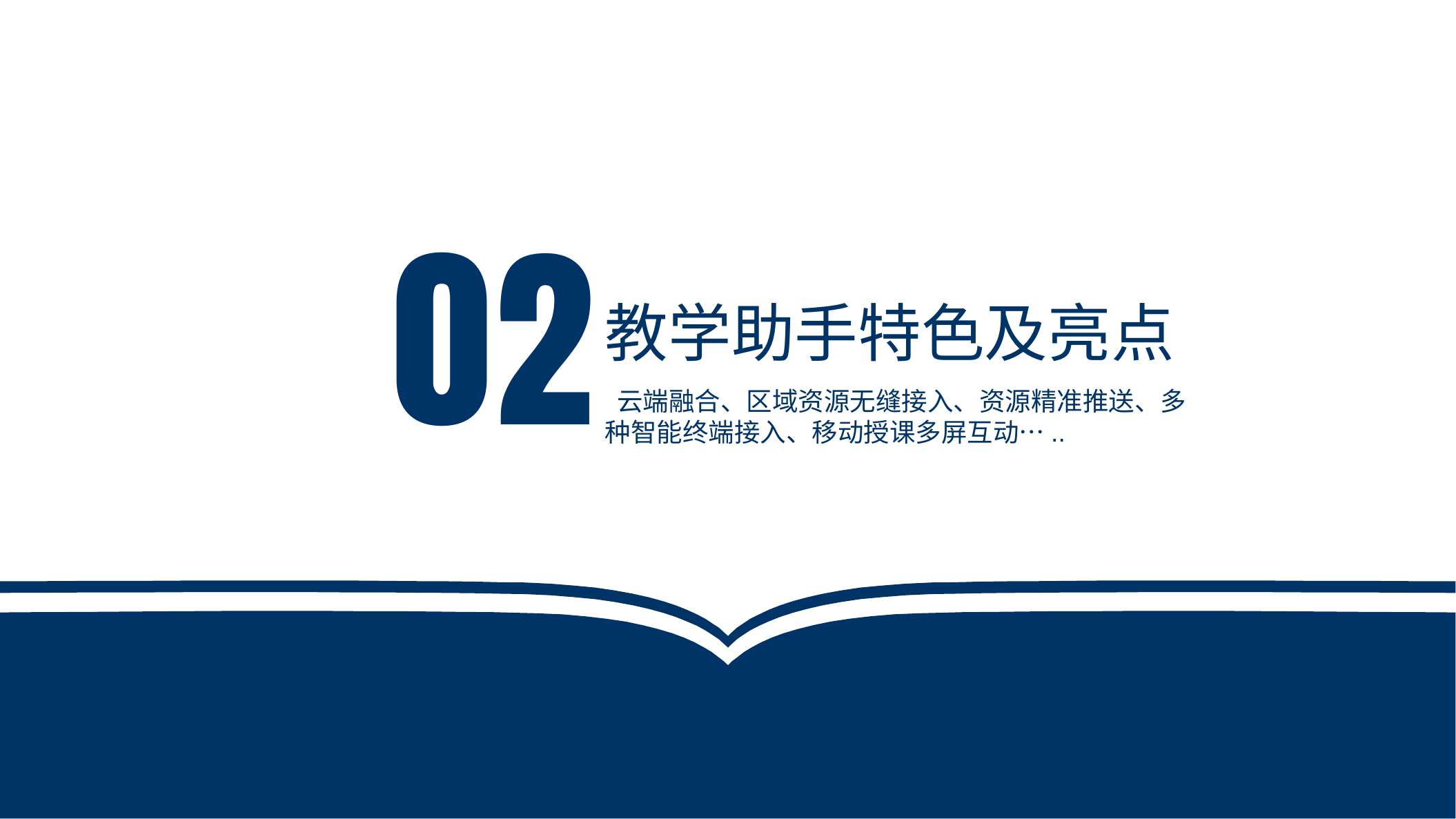

02
教学助手特色及亮点
 云端融合、区域资源无缝接入、资源精准推送、多种智能终端接入、移动授课多屏互动…..